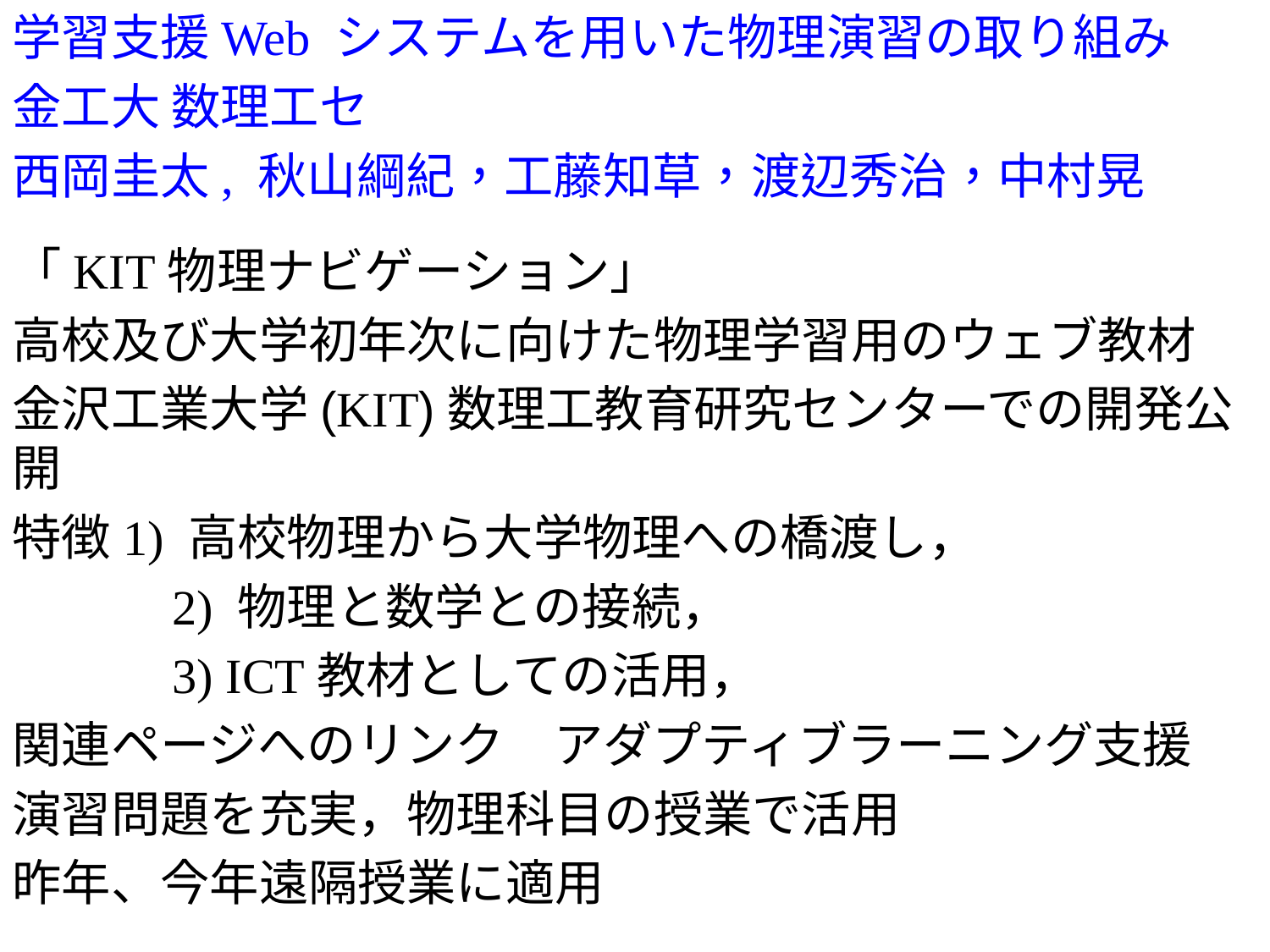

学習支援Web システムを用いた物理演習の取り組み
金工大 数理工セ
西岡圭太, 秋山綱紀，工藤知草，渡辺秀治，中村晃
20aN1-10
「KIT物理ナビゲーション」
高校及び大学初年次に向けた物理学習用のウェブ教材
金沢工業大学(KIT)数理工教育研究センターでの開発公開
特徴1) 高校物理から大学物理への橋渡し，
　　　2) 物理と数学との接続，
　　　3) ICT教材としての活用，
関連ページへのリンク　アダプティブラーニング支援
演習問題を充実，物理科目の授業で活用
昨年、今年遠隔授業に適用